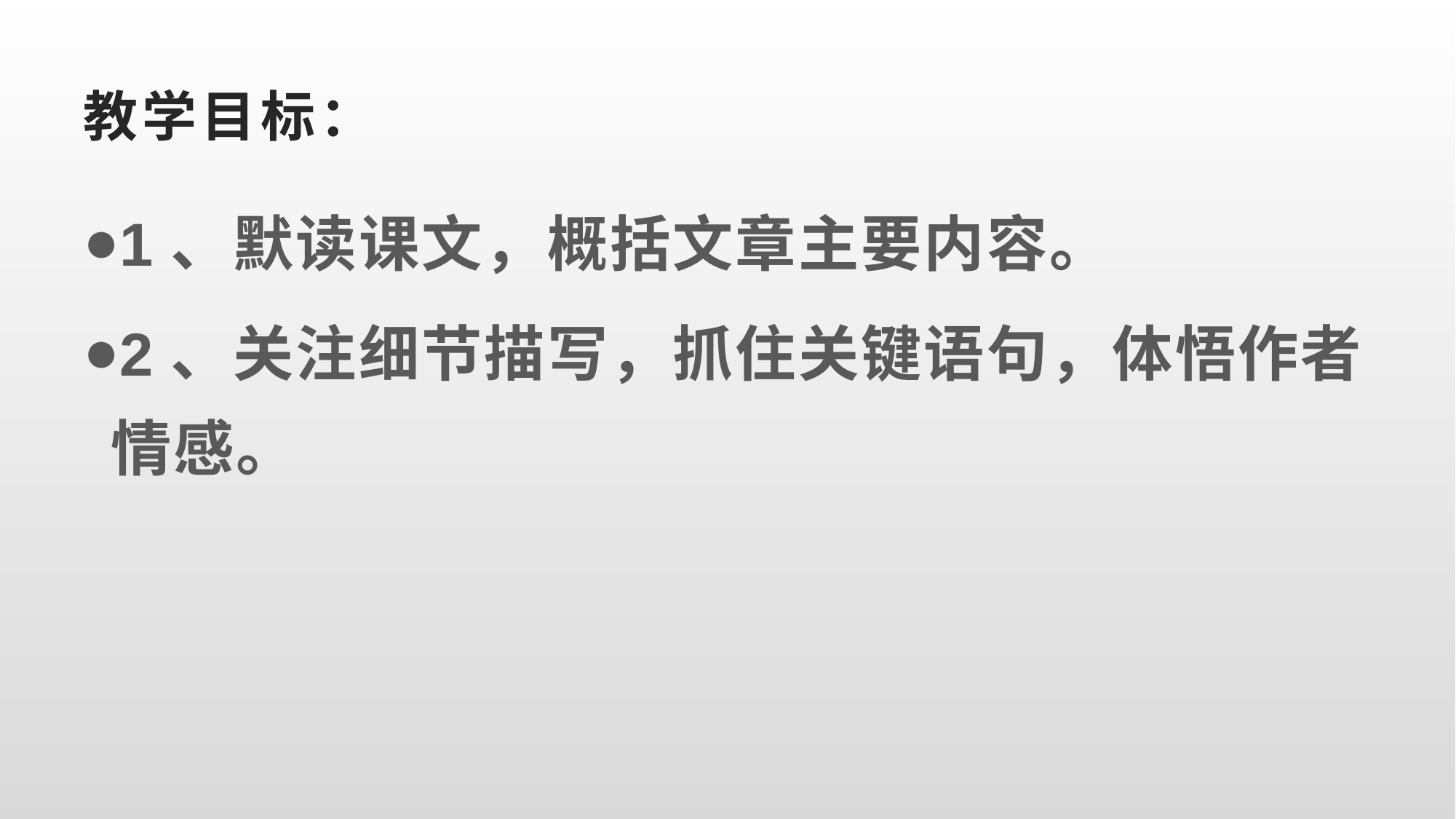

# 教学目标：
1、默读课文，概括文章主要内容。
2、关注细节描写，抓住关键语句，体悟作者情感。